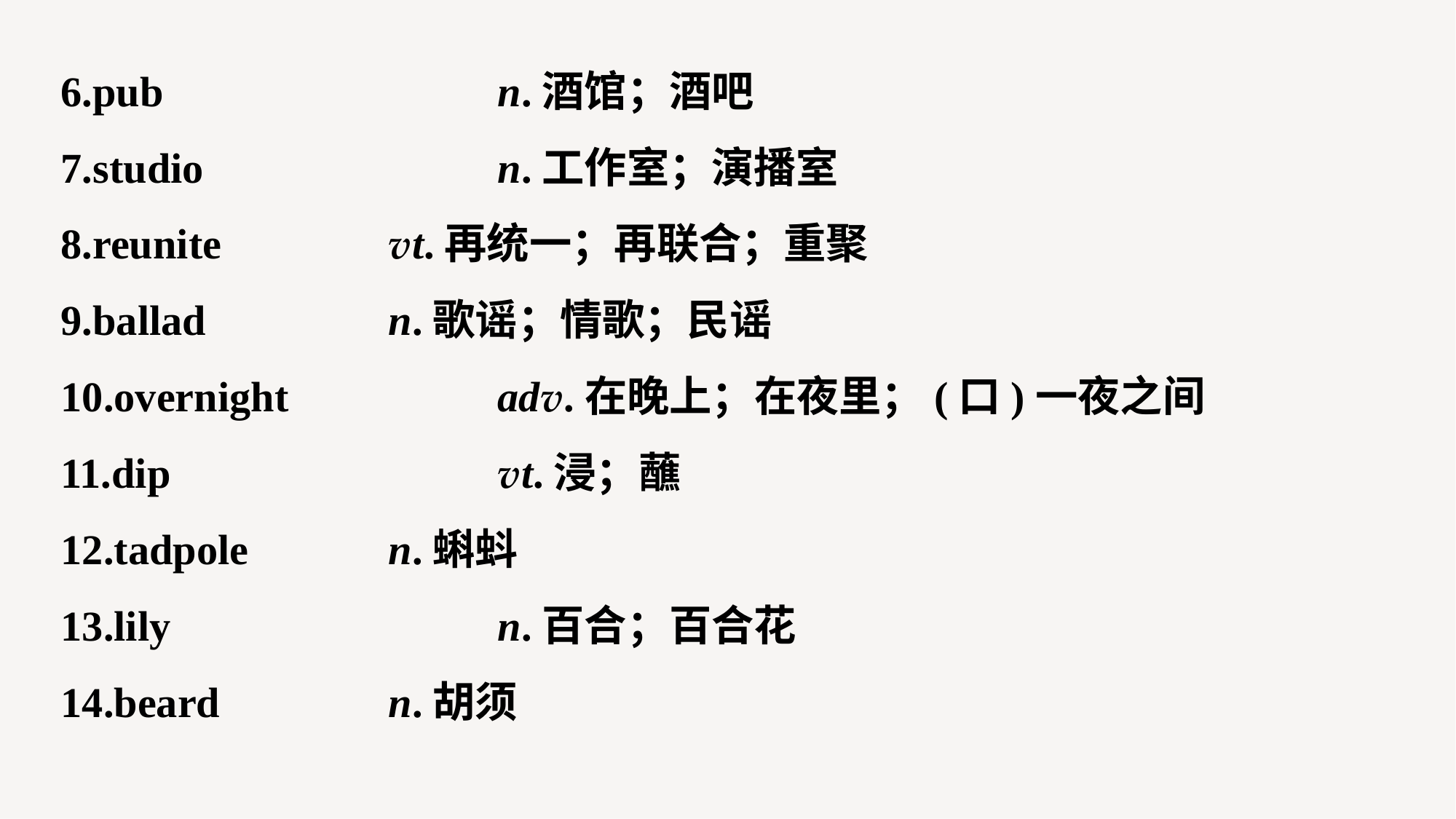

6.pub 			n.酒馆；酒吧
7.studio 			n.工作室；演播室
8.reunite 		vt.再统一；再联合；重聚
9.ballad 		n.歌谣；情歌；民谣
10.overnight 		adv.在晚上；在夜里；(口)一夜之间
11.dip 			vt.浸；蘸
12.tadpole 		n.蝌蚪
13.lily 			n.百合；百合花
14.beard 		n.胡须